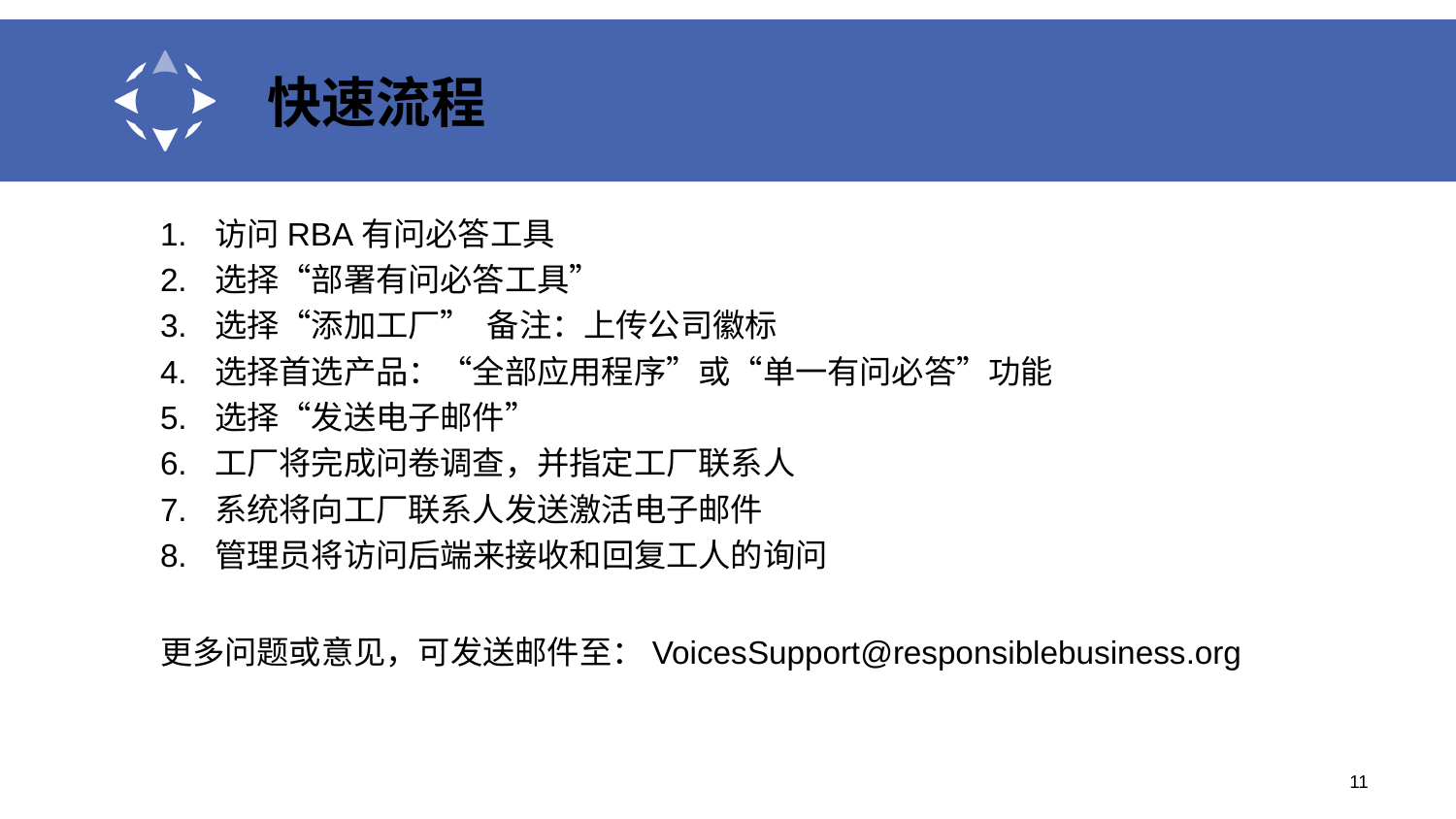

# 快速流程
访问RBA有问必答工具
选择“部署有问必答工具”
选择“添加工厂”  备注：上传公司徽标
选择首选产品：“全部应用程序”或“单一有问必答”功能
选择“发送电子邮件”
工厂将完成问卷调查，并指定工厂联系人
系统将向工厂联系人发送激活电子邮件
管理员将访问后端来接收和回复工人的询问

更多问题或意见，可发送邮件至：VoicesSupport@responsiblebusiness.org
11